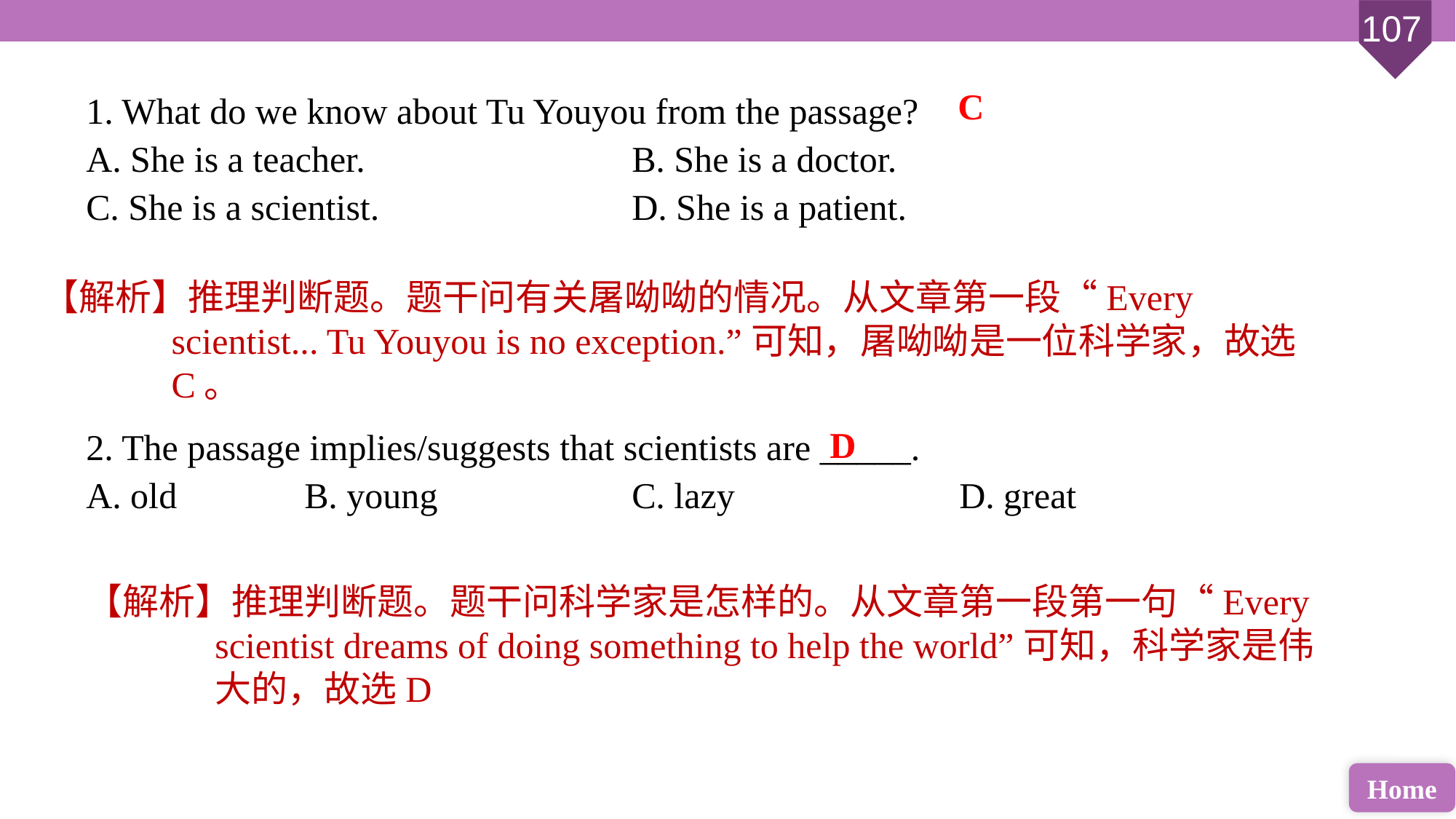

1. What do we know about Tu Youyou from the passage?
A. She is a teacher. 			B. She is a doctor.
C. She is a scientist. 			D. She is a patient.

2. The passage implies/suggests that scientists are _____.
A. old 		B. young 		C. lazy 		D. great
C
【解析】推理判断题。题干问有关屠呦呦的情况。从文章第一段“Every scientist... Tu Youyou is no exception.”可知，屠呦呦是一位科学家，故选C。
D
【解析】推理判断题。题干问科学家是怎样的。从文章第一段第一句“Every scientist dreams of doing something to help the world”可知，科学家是伟大的，故选D